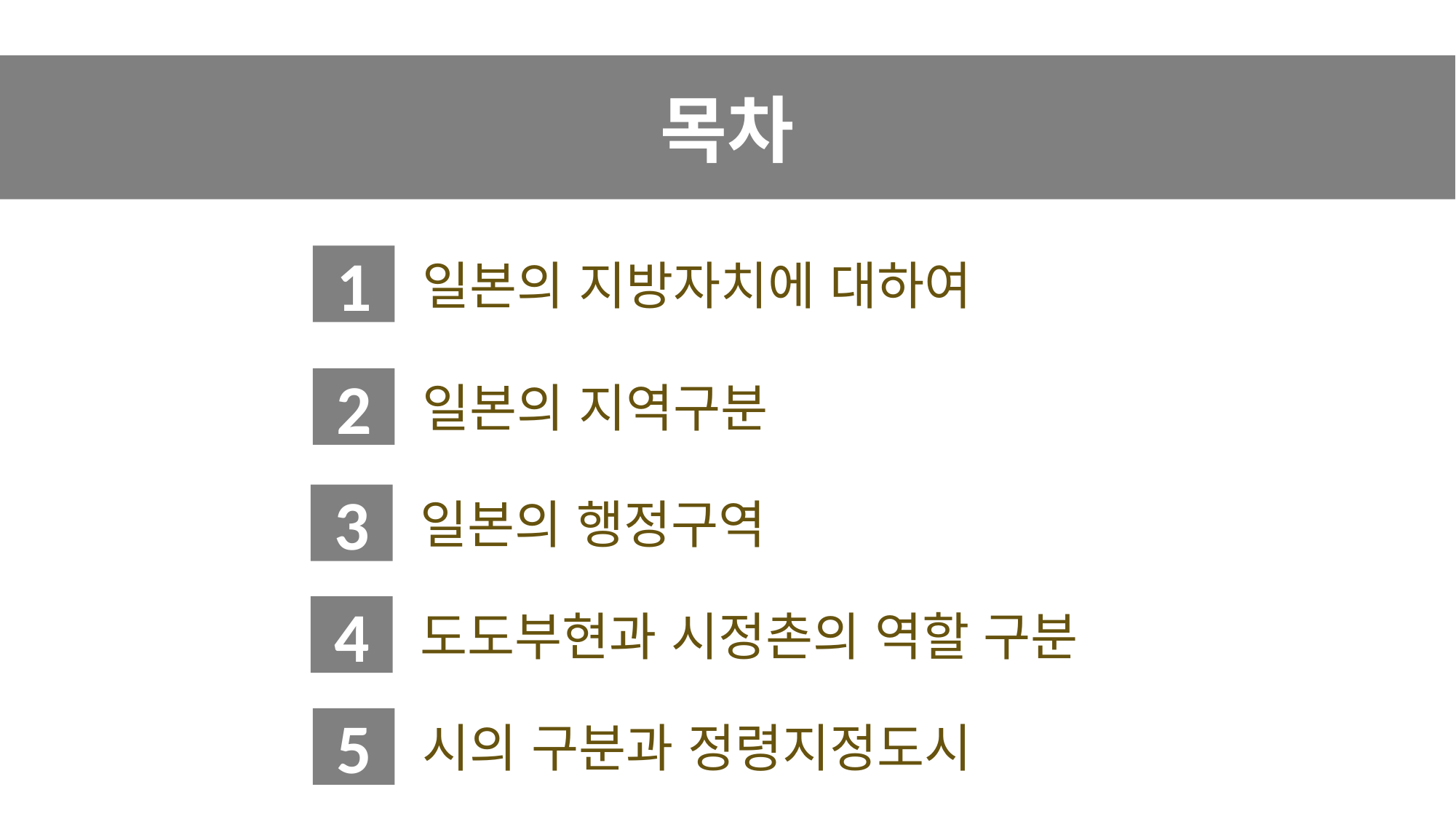

목차
1

일본의 지방자치에 대하여
2

일본의 지역구분
3

일본의 행정구역
4

도도부현과 시정촌의 역할 구분
5

시의 구분과 정령지정도시